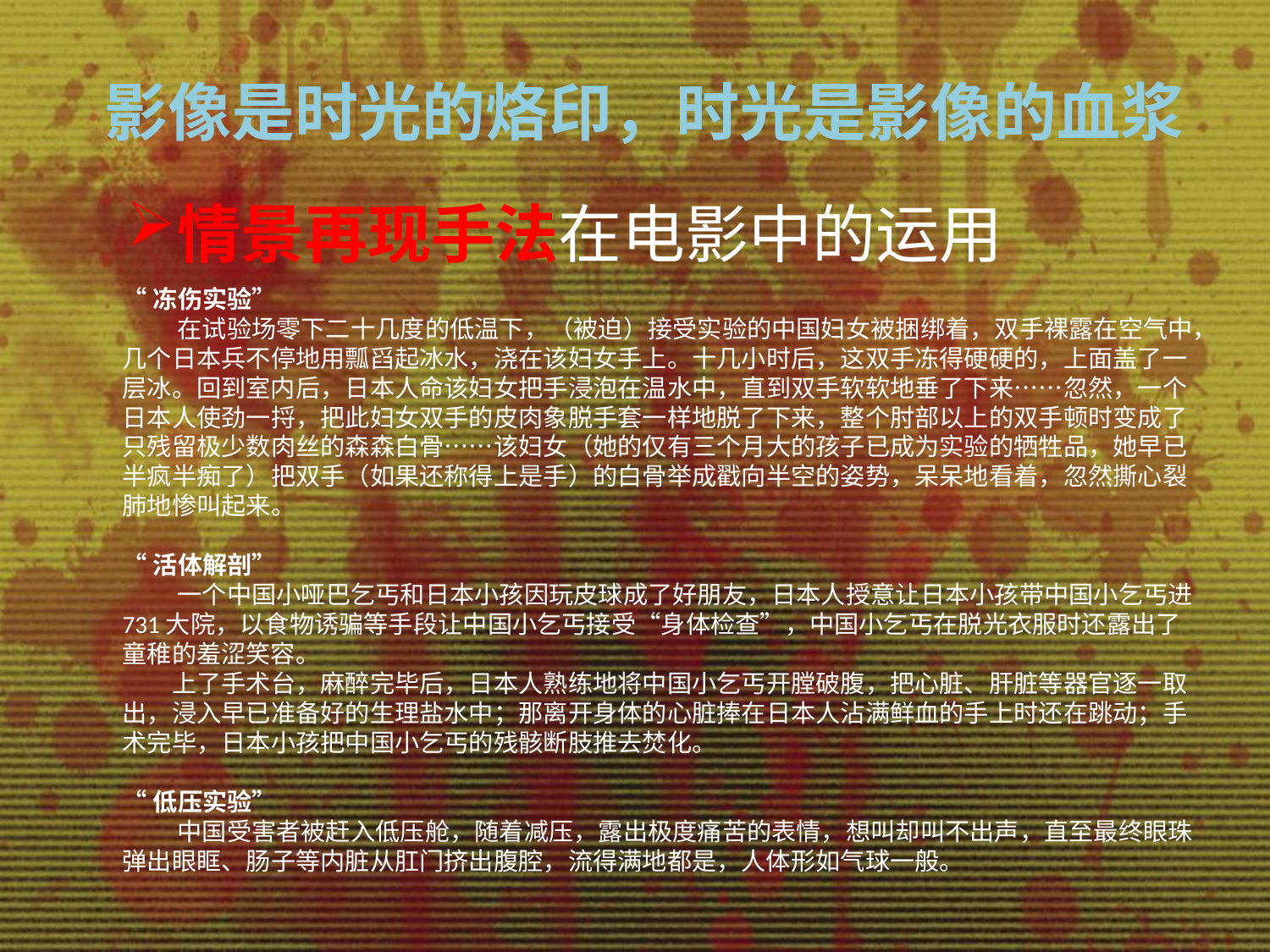

影像是时光的烙印，时光是影像的血浆
情景再现手法在电影中的运用
“冻伤实验”
　　 在试验场零下二十几度的低温下，（被迫）接受实验的中国妇女被捆绑着，双手裸露在空气中，几个日本兵不停地用瓢舀起冰水，浇在该妇女手上。十几小时后，这双手冻得硬硬的，上面盖了一层冰。回到室内后，日本人命该妇女把手浸泡在温水中，直到双手软软地垂了下来……忽然，一个日本人使劲一捋，把此妇女双手的皮肉象脱手套一样地脱了下来，整个肘部以上的双手顿时变成了只残留极少数肉丝的森森白骨……该妇女（她的仅有三个月大的孩子已成为实验的牺牲品，她早已半疯半痴了）把双手（如果还称得上是手）的白骨举成戳向半空的姿势，呆呆地看着，忽然撕心裂肺地惨叫起来。

“活体解剖”
　　 一个中国小哑巴乞丐和日本小孩因玩皮球成了好朋友，日本人授意让日本小孩带中国小乞丐进731大院，以食物诱骗等手段让中国小乞丐接受“身体检查”，中国小乞丐在脱光衣服时还露出了童稚的羞涩笑容。
　　上了手术台，麻醉完毕后，日本人熟练地将中国小乞丐开膛破腹，把心脏、肝脏等器官逐一取出，浸入早已准备好的生理盐水中；那离开身体的心脏捧在日本人沾满鲜血的手上时还在跳动；手术完毕，日本小孩把中国小乞丐的残骸断肢推去焚化。

“低压实验”
　　 中国受害者被赶入低压舱，随着减压，露出极度痛苦的表情，想叫却叫不出声，直至最终眼珠弹出眼眶、肠子等内脏从肛门挤出腹腔，流得满地都是，人体形如气球一般。